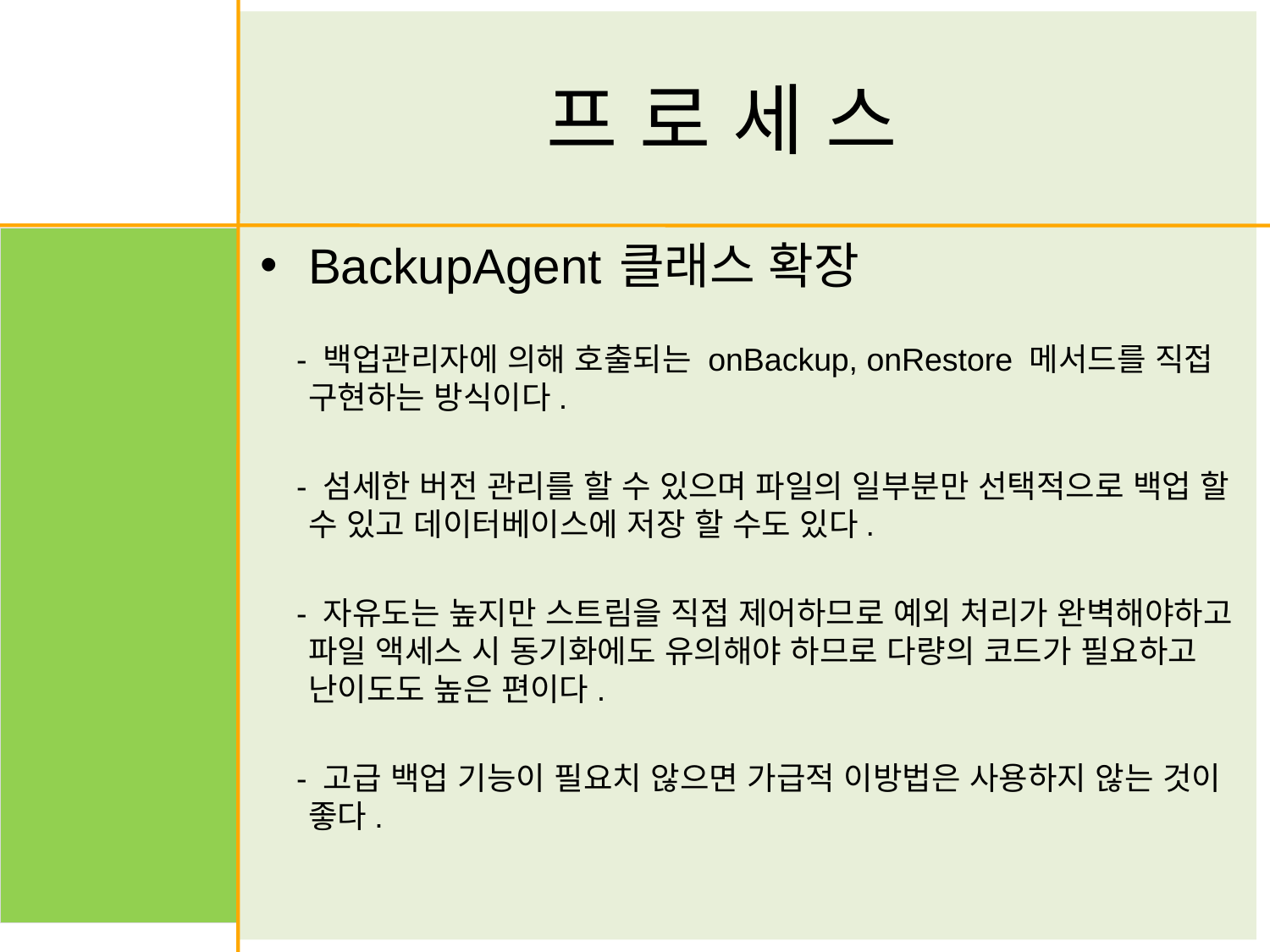

# 프 로 세 스
BackupAgent 클래스 확장

    - 백업관리자에 의해 호출되는 onBackup, onRestore 메서드를 직접 구현하는 방식이다.

    - 섬세한 버전 관리를 할 수 있으며 파일의 일부분만 선택적으로 백업 할 수 있고 데이터베이스에 저장 할 수도 있다.

    - 자유도는 높지만 스트림을 직접 제어하므로 예외 처리가 완벽해야하고 파일 액세스 시 동기화에도 유의해야 하므로 다량의 코드가 필요하고 난이도도 높은 편이다.

    - 고급 백업 기능이 필요치 않으면 가급적 이방법은 사용하지 않는 것이 좋다.